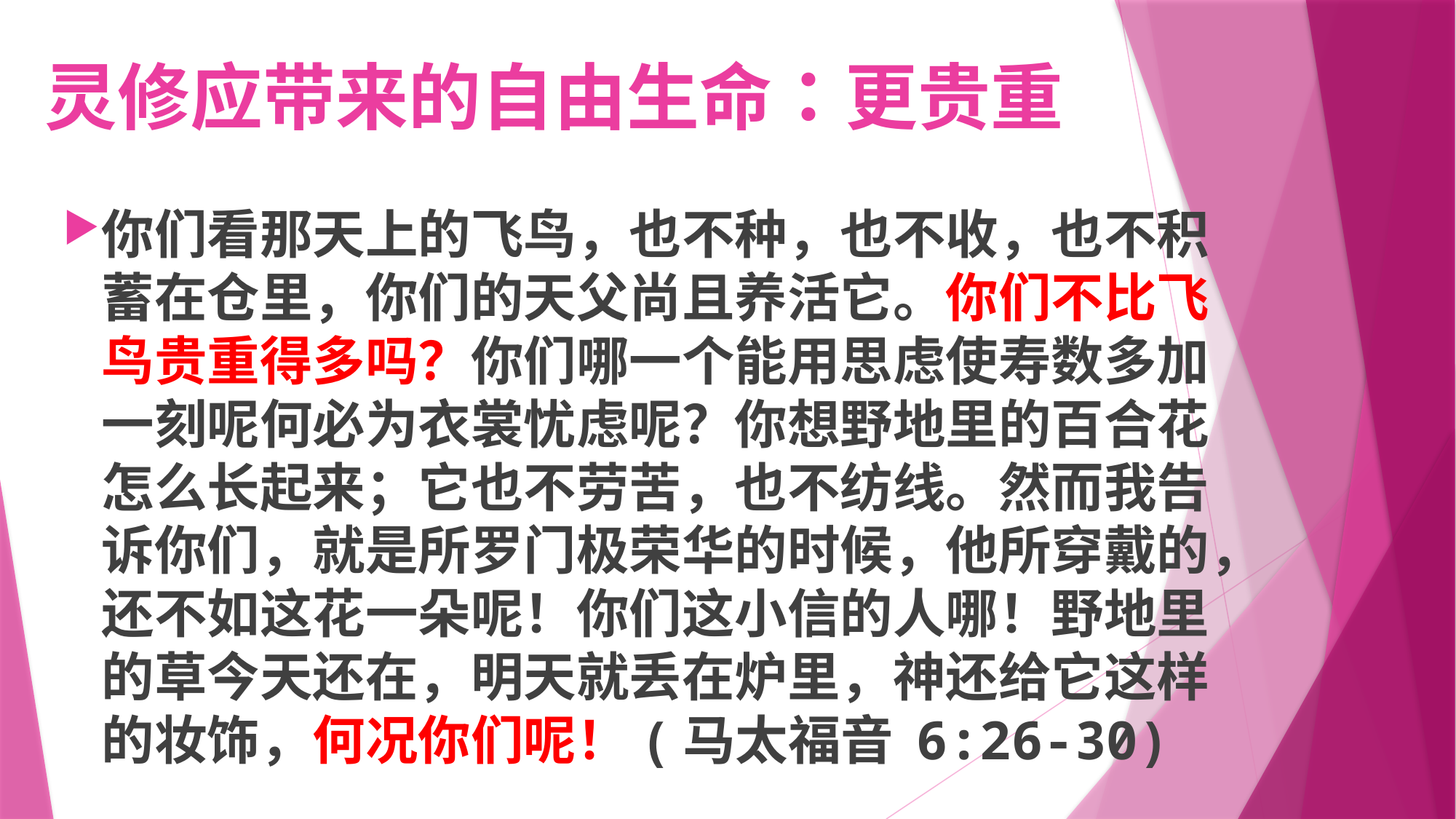

# 灵修应带来的自由生命：更贵重
你们看那天上的飞鸟，也不种，也不收，也不积蓄在仓里，你们的天父尚且养活它。你们不比飞鸟贵重得多吗？你们哪一个能用思虑使寿数多加一刻呢何必为衣裳忧虑呢？你想野地里的百合花怎么长起来；它也不劳苦，也不纺线。然而我告诉你们，就是所罗门极荣华的时候，他所穿戴的，还不如这花一朵呢！你们这小信的人哪！野地里的草今天还在，明天就丢在炉里，神还给它这样的妆饰，何况你们呢！(马太福音 6:26-30)